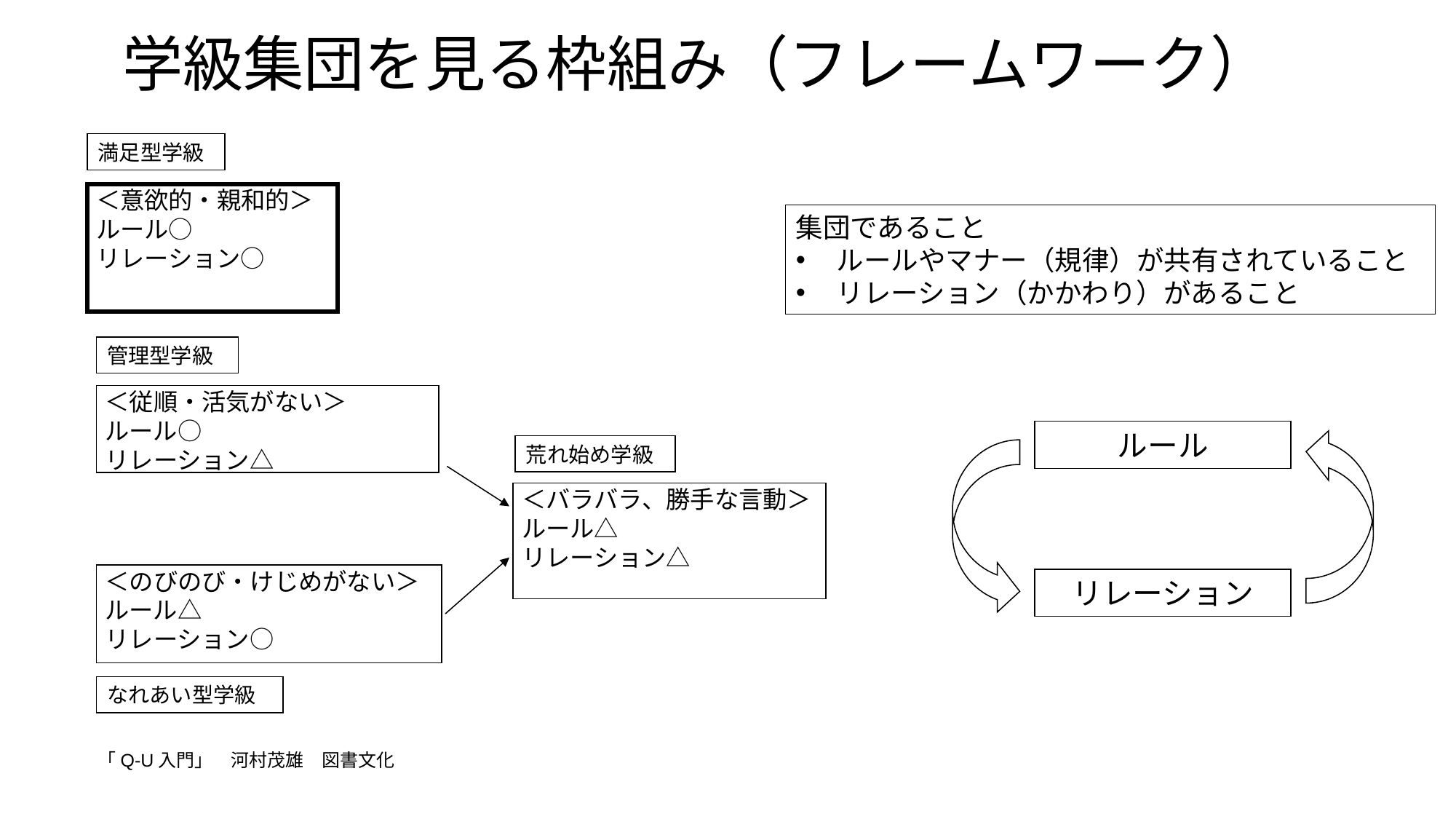

# 学級集団を見る枠組み（フレームワーク）
満足型学級
＜意欲的・親和的＞
ルール○
リレーション○

集団であること
ルールやマナー（規律）が共有されていること
リレーション（かかわり）があること
管理型学級
＜従順・活気がない＞
ルール○
リレーション△
ルール

荒れ始め学級

＜バラバラ、勝手な言動＞
ルール△
リレーション△

＜のびのび・けじめがない＞
ルール△
リレーション○
リレーション
なれあい型学級
「Q-U入門」　河村茂雄　図書文化